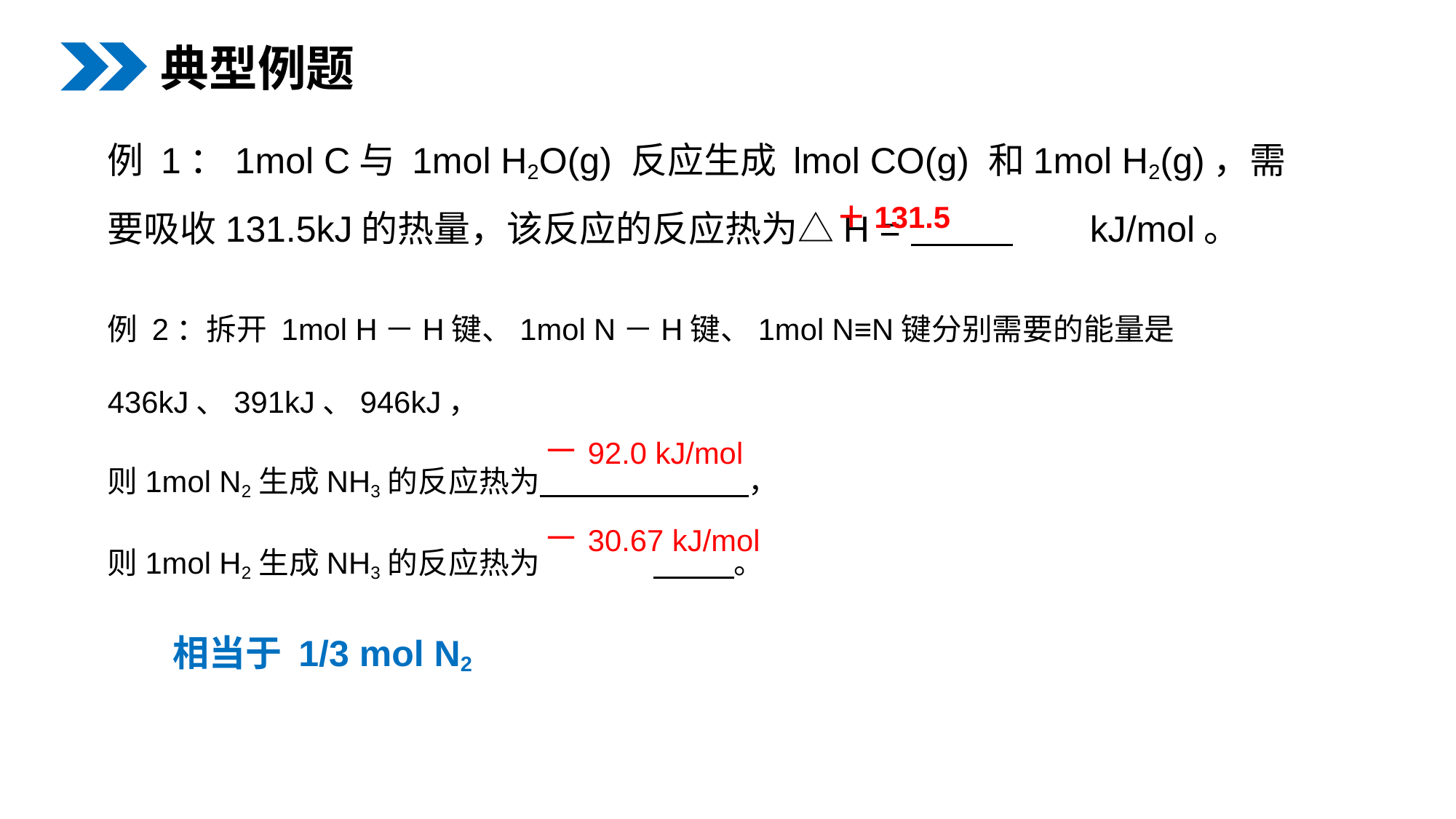

典型例题
例 1：1mol C与 1mol H2O(g) 反应生成 lmol CO(g) 和1mol H2(g)，需要吸收131.5kJ的热量，该反应的反应热为△H =           	kJ/mol。
＋131.5
例 2：拆开 1mol H－H键、1mol N－H键、1mol N≡N键分别需要的能量是436kJ、391kJ、946kJ，
则1mol N2生成NH3的反应热为                               ，
则1mol H2生成NH3的反应热为		            。
－92.0 kJ/mol
－30.67 kJ/mol
相当于 1/3 mol N2